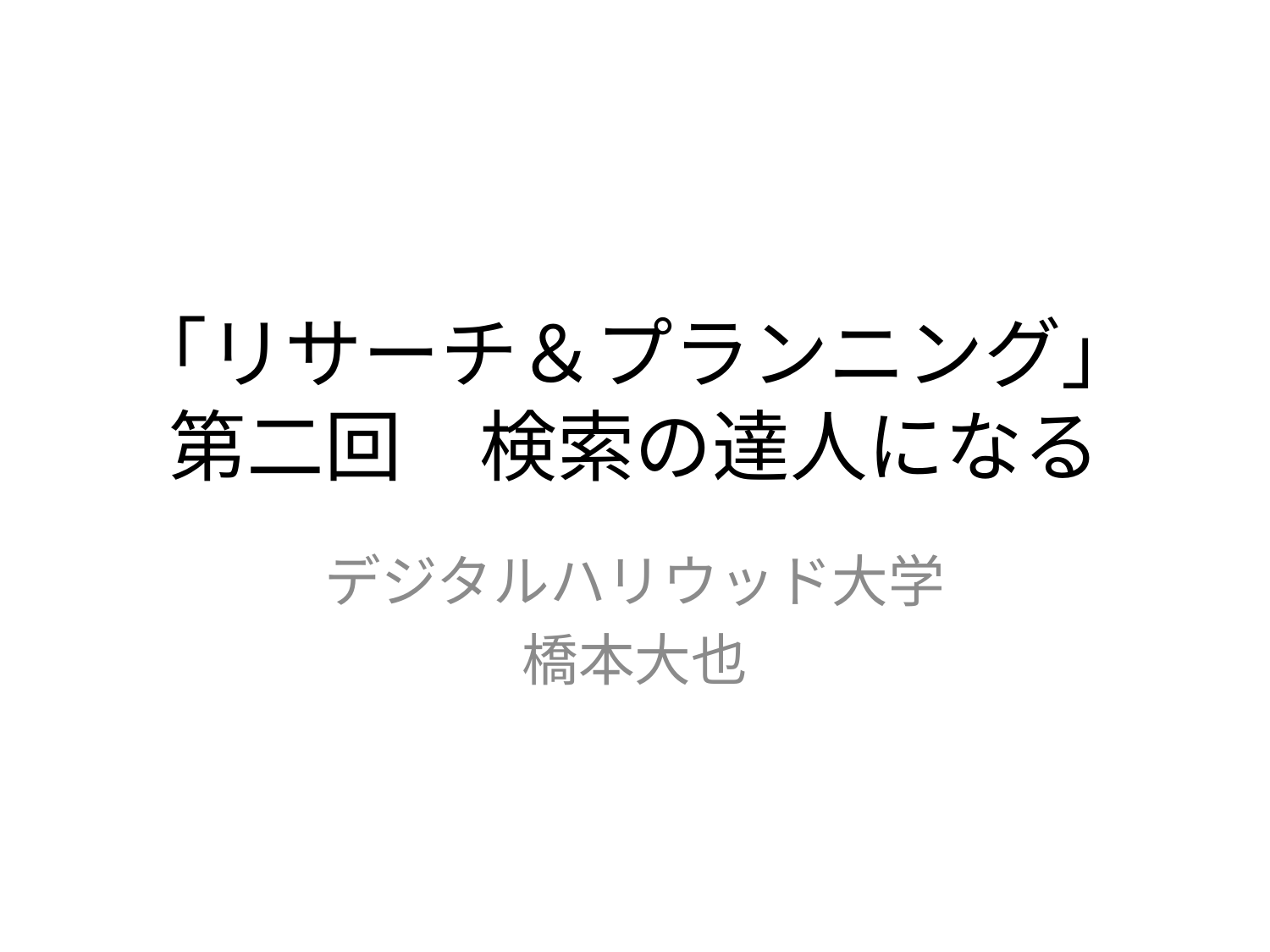

# 「リサーチ＆プランニング」 第二回　検索の達人になる
デジタルハリウッド大学
橋本大也